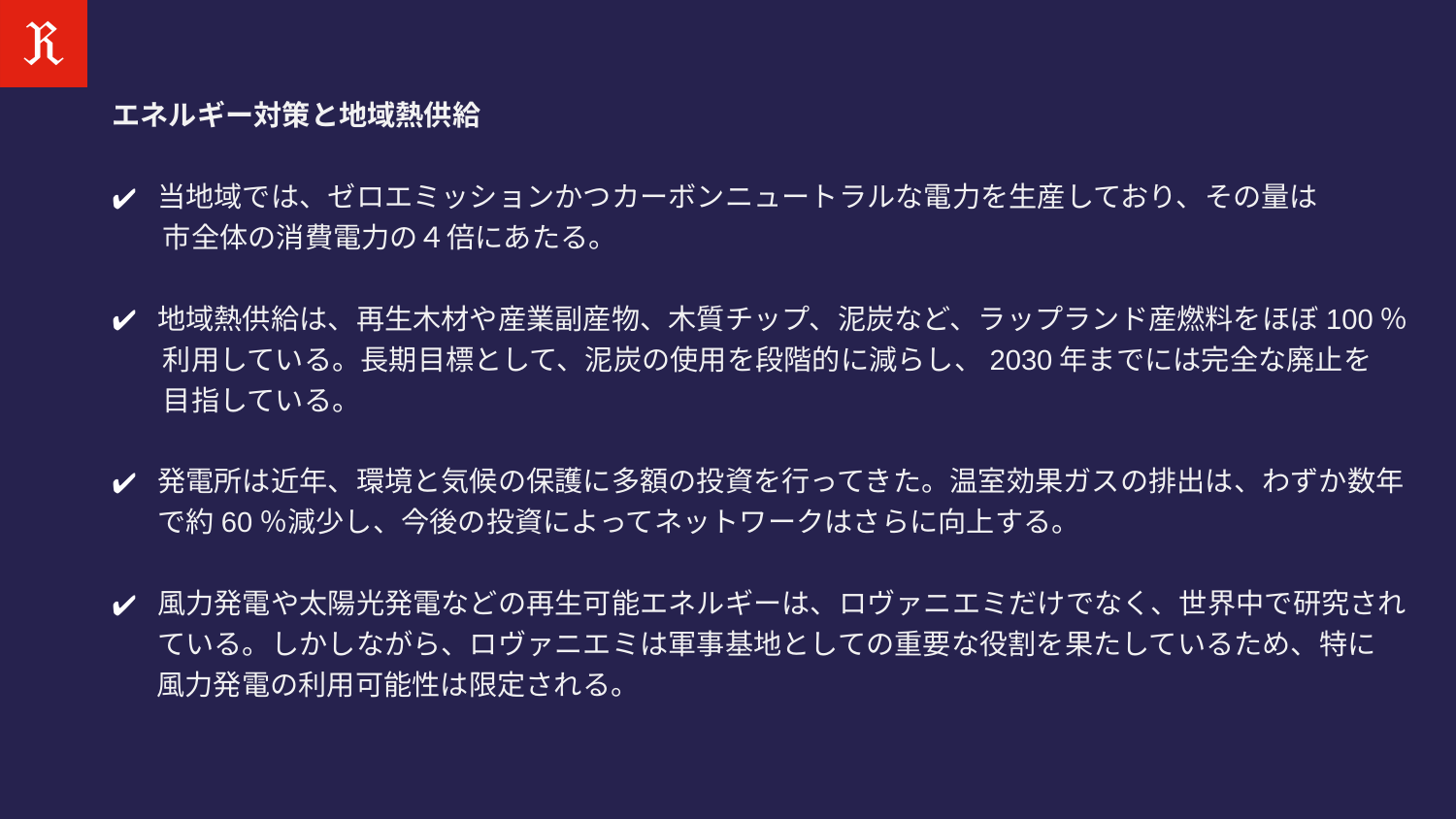

エネルギー対策と地域熱供給

当地域では、ゼロエミッションかつカーボンニュートラルな電力を生産しており、その量は
       市全体の消費電力の４倍にあたる。

地域熱供給は、再生木材や産業副産物、木質チップ、泥炭など、ラップランド産燃料をほぼ100％
       利用している。長期目標として、泥炭の使用を段階的に減らし、2030年までには完全な廃止を
       目指している。

発電所は近年、環境と気候の保護に多額の投資を行ってきた。温室効果ガスの排出は、わずか数年で約60％減少し、今後の投資によってネットワークはさらに向上する。

風力発電や太陽光発電などの再生可能エネルギーは、ロヴァニエミだけでなく、世界中で研究されている。しかしながら、ロヴァニエミは軍事基地としての重要な役割を果たしているため、特に
      風力発電の利用可能性は限定される。